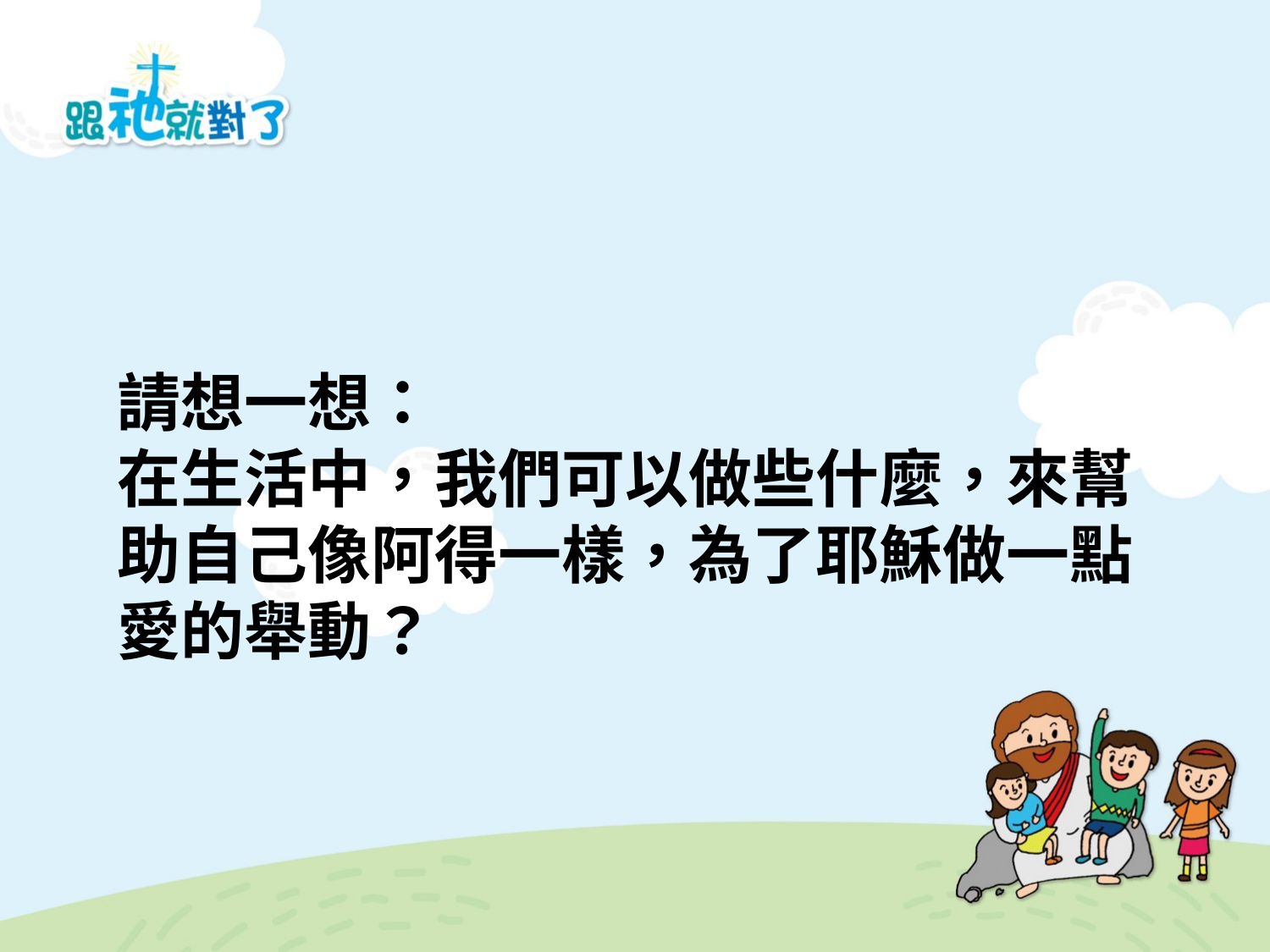

請想一想：
在生活中，我們可以做些什麼，來幫助自己像阿得一樣，為了耶穌做一點愛的舉動？